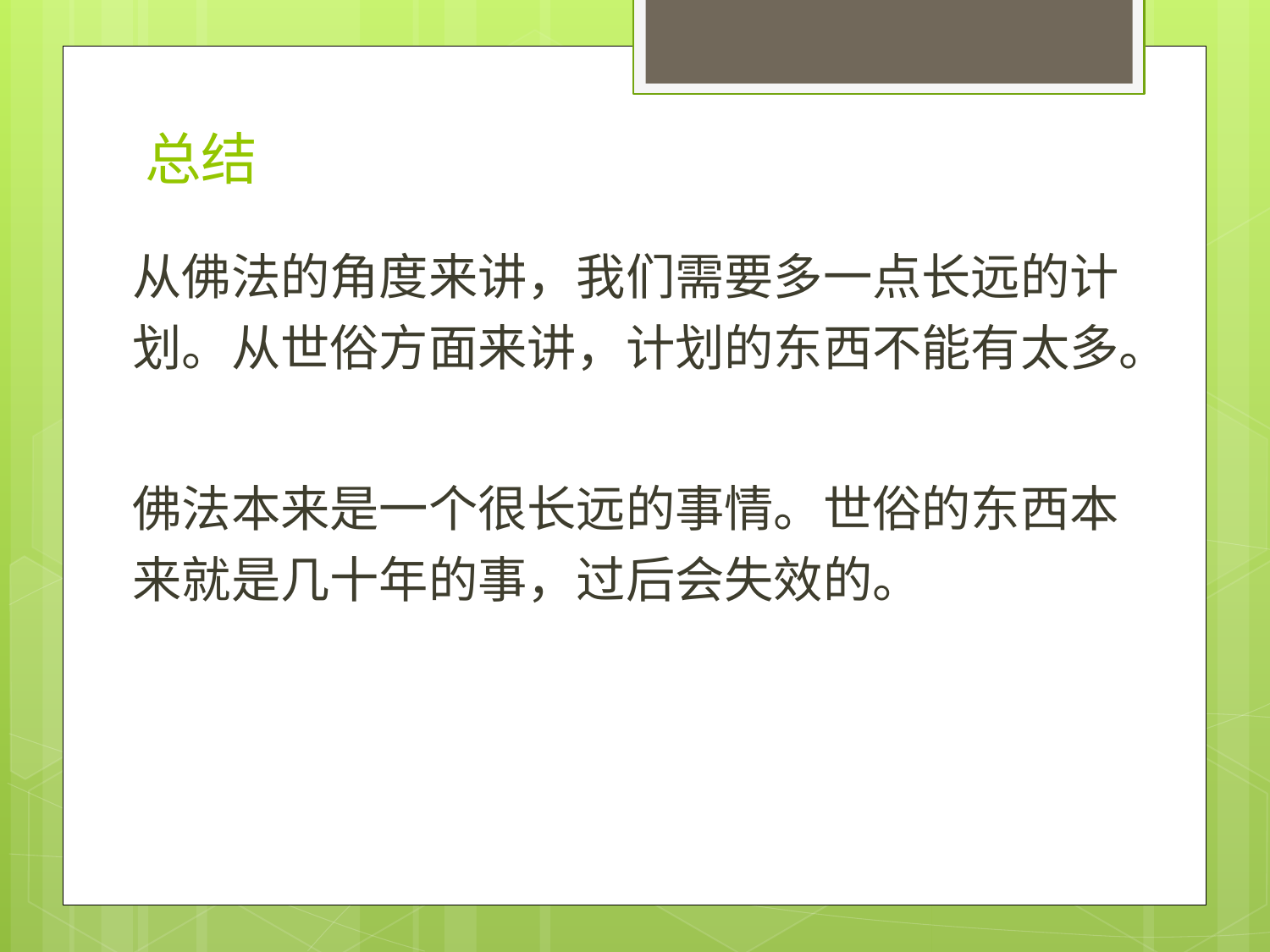

# 总结
从佛法的角度来讲，我们需要多一点长远的计划。从世俗方面来讲，计划的东西不能有太多。

佛法本来是一个很长远的事情。世俗的东西本来就是几十年的事，过后会失效的。